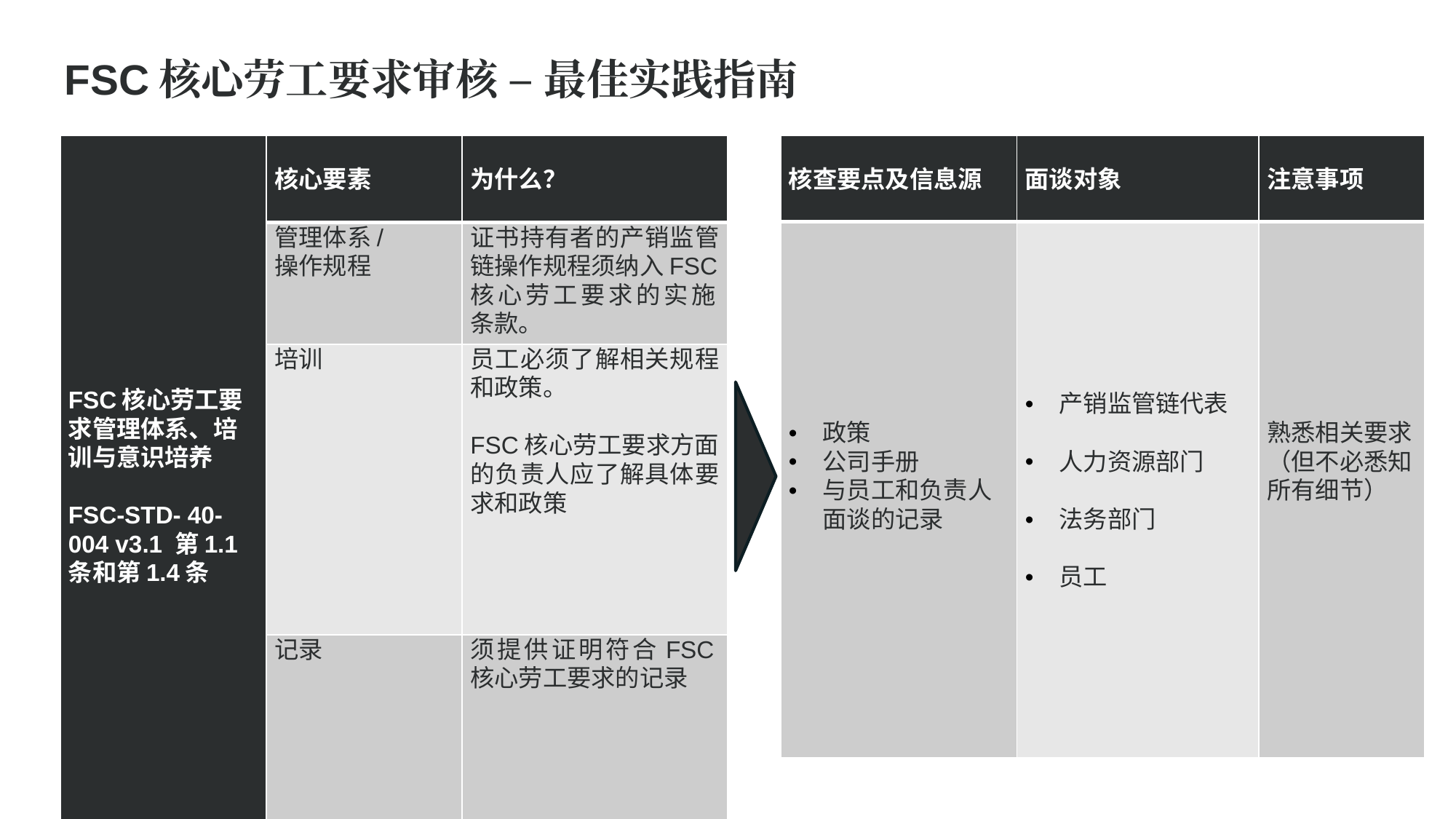

FSC核心劳工要求审核 – 最佳实践指南
| FSC核心劳工要求管理体系、培训与意识培养 FSC-STD- 40-004 v3.1 第1.1条和第1.4条 | 核心要素 | 为什么？ |
| --- | --- | --- |
| 结社自由和集体谈判（FOA & CB） | 管理体系/ 操作规程 | 证书持有者的产销监管链操作规程须纳入FSC核心劳工要求的实施 条款。 |
|  | 培训 | 员工必须了解相关规程和政策。 FSC核心劳工要求方面的负责人应了解具体要求和政策 |
|  | 记录 | 须提供证明符合FSC核心劳工要求的记录 |
| 核查要点及信息源 | 面谈对象 | 注意事项 |
| --- | --- | --- |
| 政策 公司手册 与员工和负责人面谈的记录 | 产销监管链代表 人力资源部门 法务部门 员工 | 熟悉相关要求（但不必悉知所有细节） |